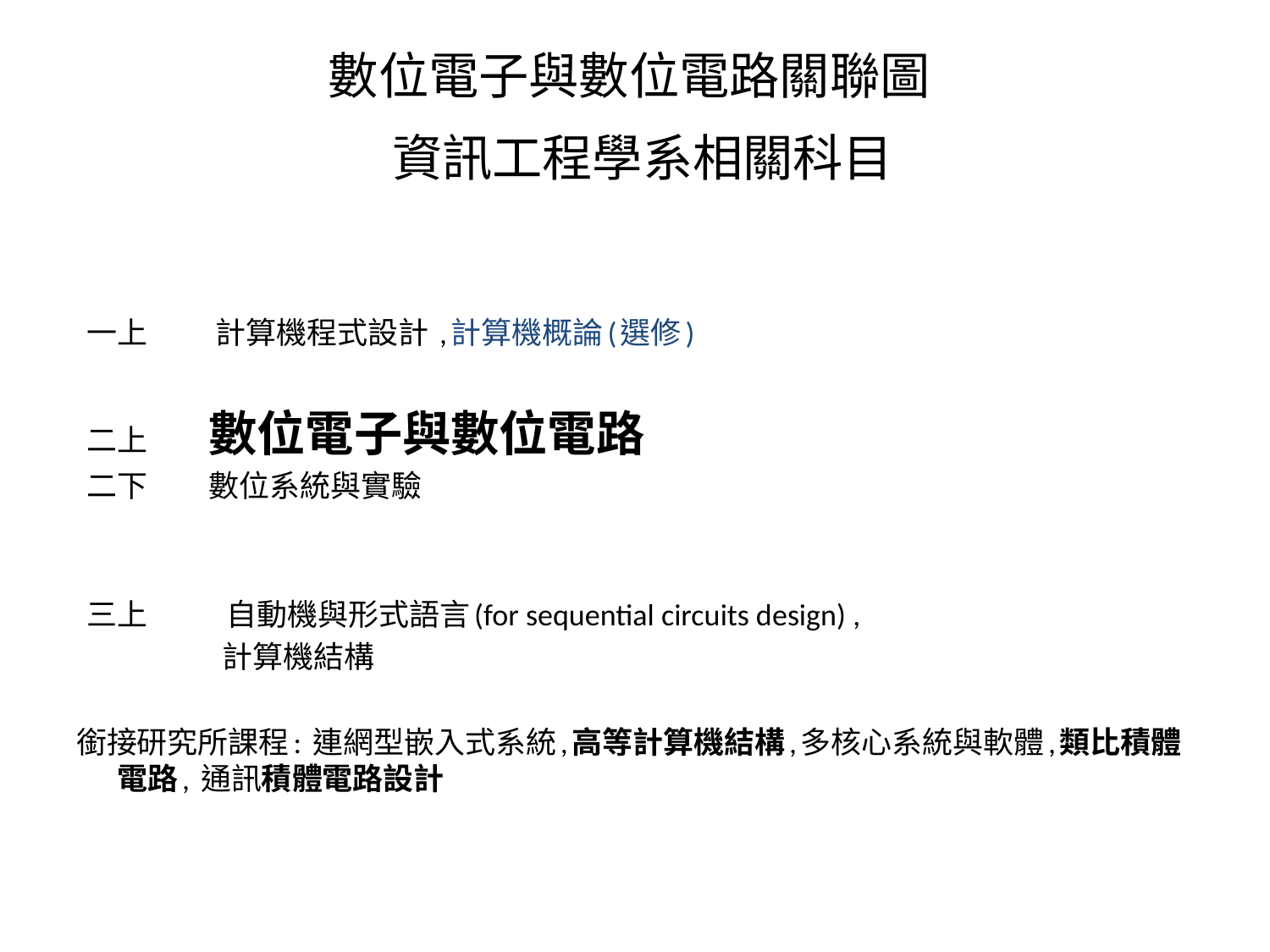

# 數位電子與數位電路關聯圖 資訊工程學系相關科目

 一上          計算機程式設計 ,計算機概論(選修)

 二上         數位電子與數位電路
 二下         數位系統與實驗

 三上 	      自動機與形式語言(for sequential circuits design) ,
                     計算機結構

銜接研究所課程: 連網型嵌入式系統,高等計算機結構,多核心系統與軟體,類比積體電路, 通訊積體電路設計